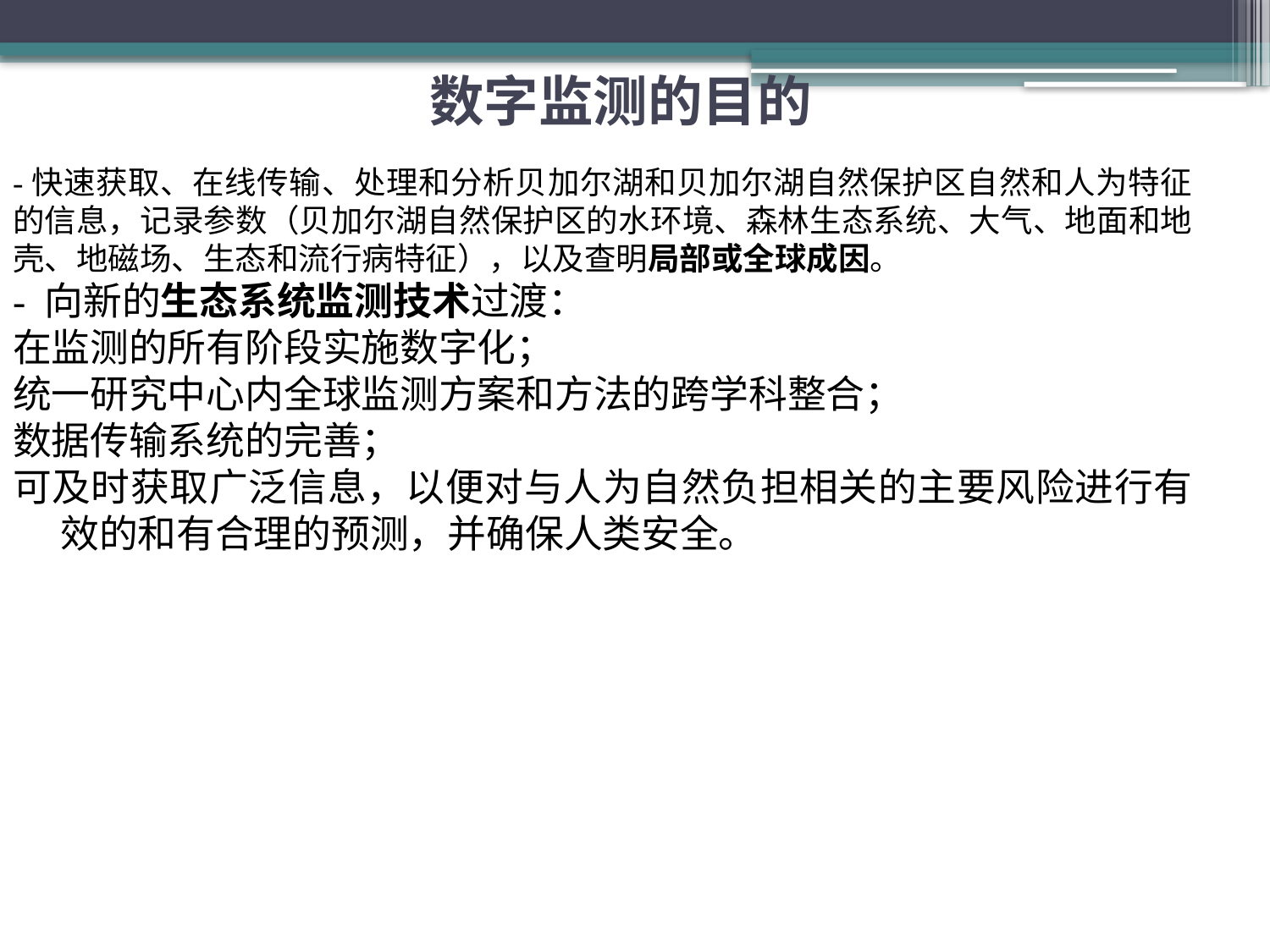

# 数字监测的目的
-快速获取、在线传输、处理和分析贝加尔湖和贝加尔湖自然保护区自然和人为特征的信息，记录参数（贝加尔湖自然保护区的水环境、森林生态系统、大气、地面和地壳、地磁场、生态和流行病特征），以及查明局部或全球成因。
- 向新的生态系统监测技术过渡：
在监测的所有阶段实施数字化；
统一研究中心内全球监测方案和方法的跨学科整合；
数据传输系统的完善；
可及时获取广泛信息，以便对与人为自然负担相关的主要风险进行有效的和有合理的预测，并确保人类安全。